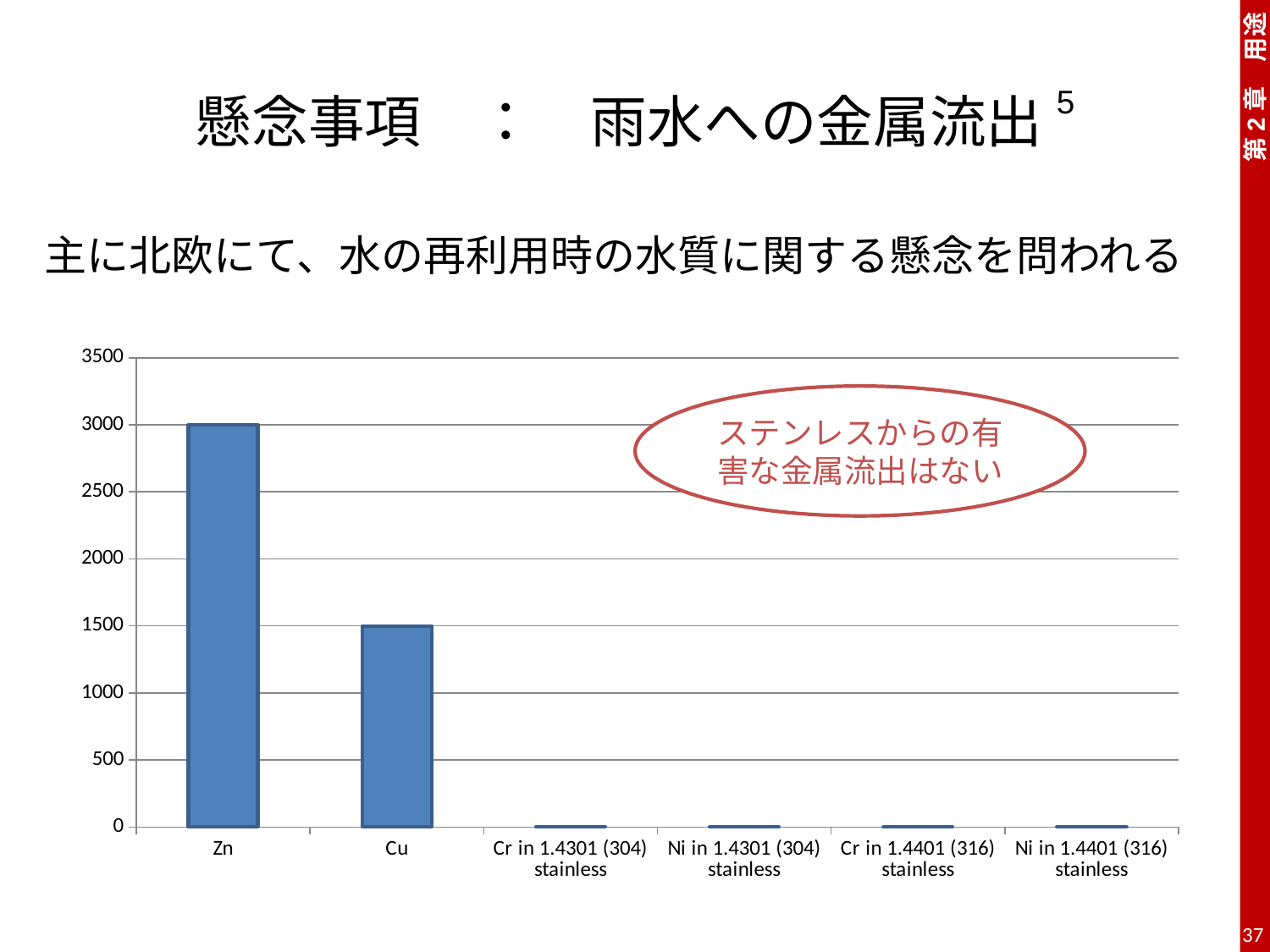

# 懸念事項　：　雨水への金属流出5
主に北欧にて、水の再利用時の水質に関する懸念を問われる

### Chart

| Category | Series 1 |
|---|---|
| Zn | 3000.0 |
| Cu | 1500.0 |
| Cr in 1.4301 (304) stainless | 0.2 |
| Ni in 1.4301 (304) stainless | 0.6 |
| Cr in 1.4401 (316) stainless | 0.4 |
| Ni in 1.4401 (316) stainless | 1.2 |
ステンレスからの有害な金属流出はない
37